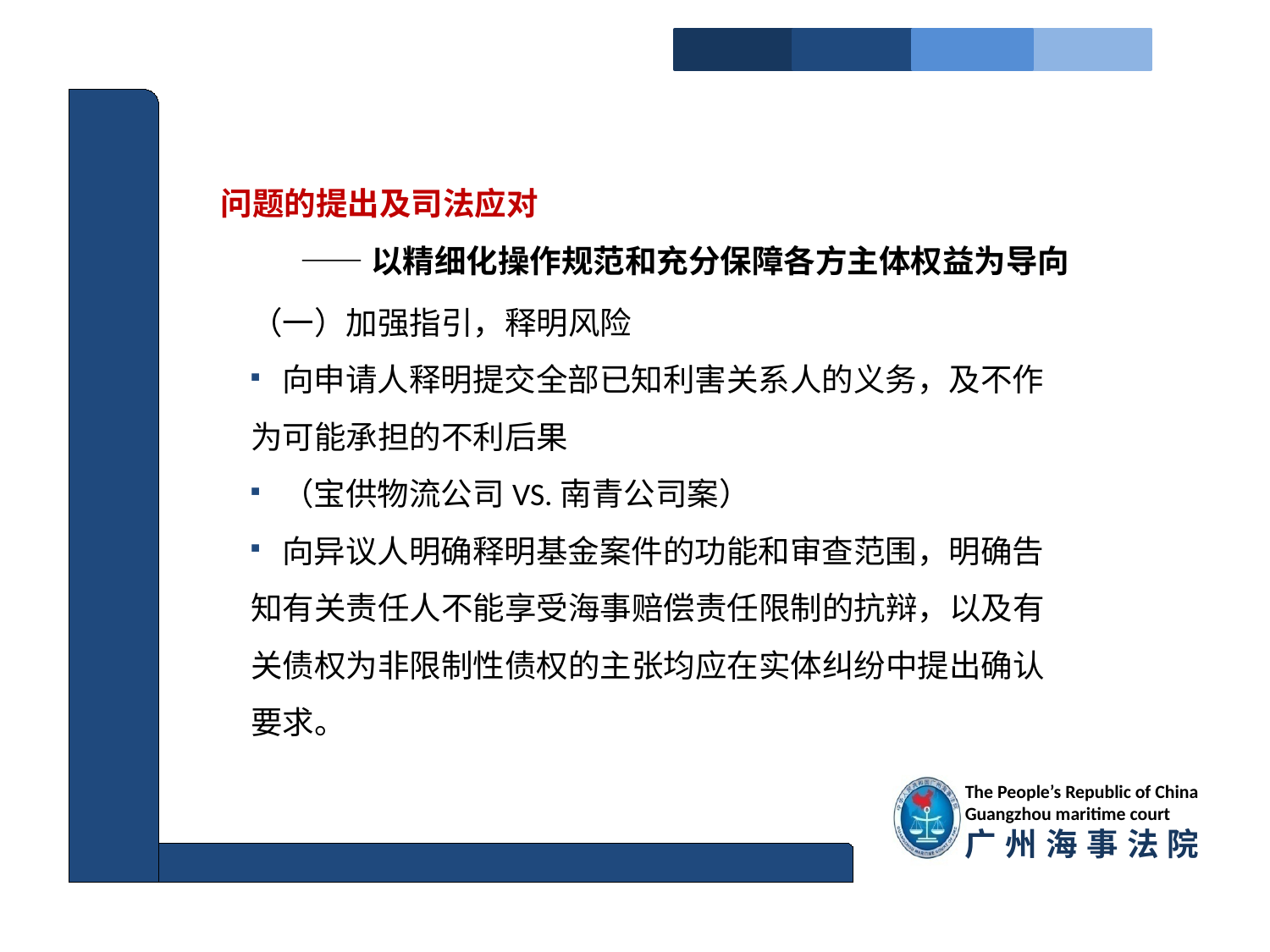

问题的提出及司法应对
           ——以精细化操作规范和充分保障各方主体权益为导向
（一）加强指引，释明风险
  向申请人释明提交全部已知利害关系人的义务，及不作为可能承担的不利后果
  （宝供物流公司VS.南青公司案）
  向异议人明确释明基金案件的功能和审查范围，明确告知有关责任人不能享受海事赔偿责任限制的抗辩，以及有关债权为非限制性债权的主张均应在实体纠纷中提出确认要求。